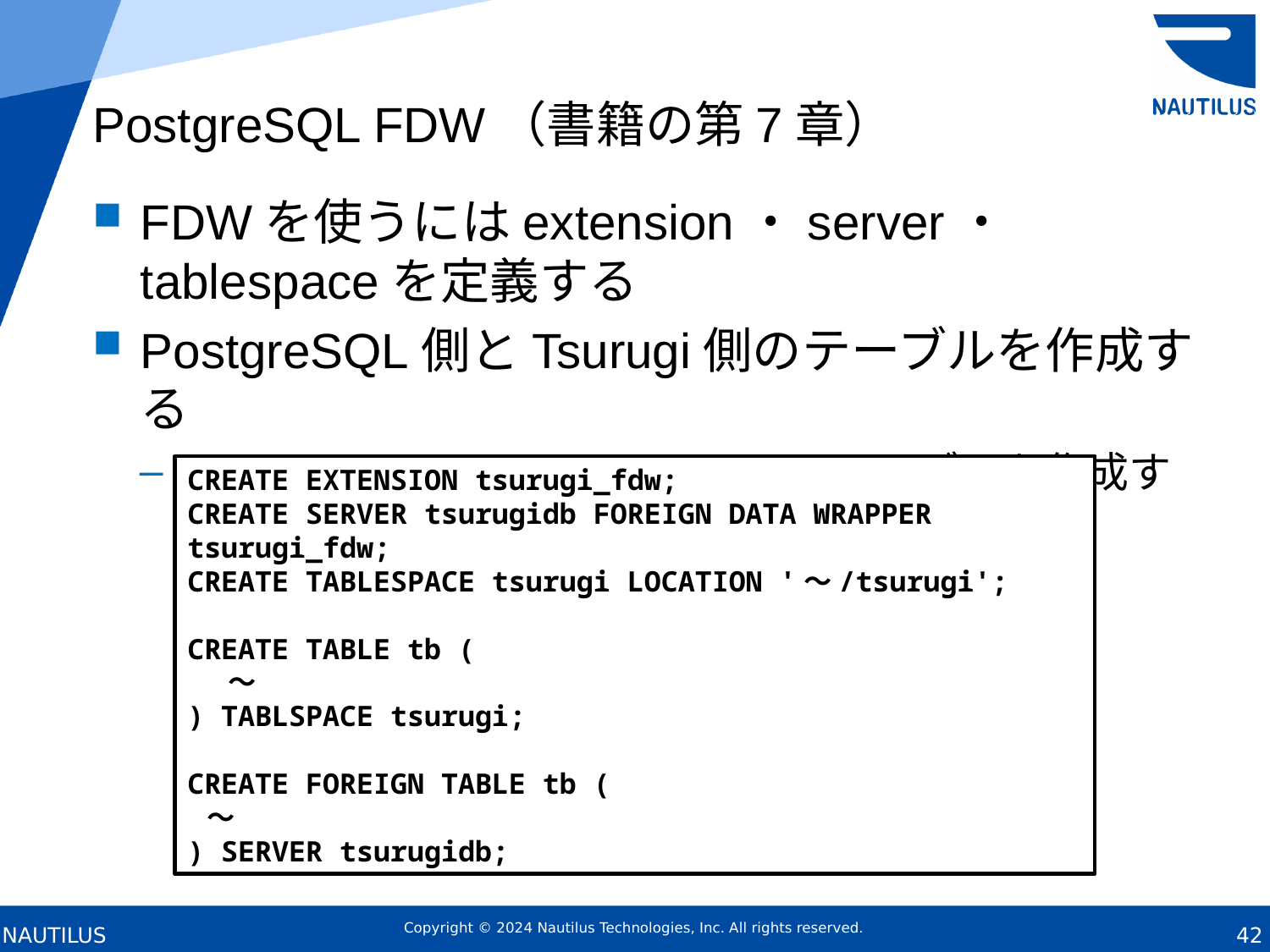

# PostgreSQL FDW（書籍の第7章）
FDWを使うにはextension・server・tablespaceを定義する
PostgreSQL側とTsurugi側のテーブルを作成する
create foreign tableは、Tsurugiにテーブルを作成する

CREATE EXTENSION tsurugi_fdw;
CREATE SERVER tsurugidb FOREIGN DATA WRAPPER tsurugi_fdw;
CREATE TABLESPACE tsurugi LOCATION '～/tsurugi';

CREATE TABLE tb (
  ～
) TABLSPACE tsurugi;

CREATE FOREIGN TABLE tb (
  ～
) SERVER tsurugidb;